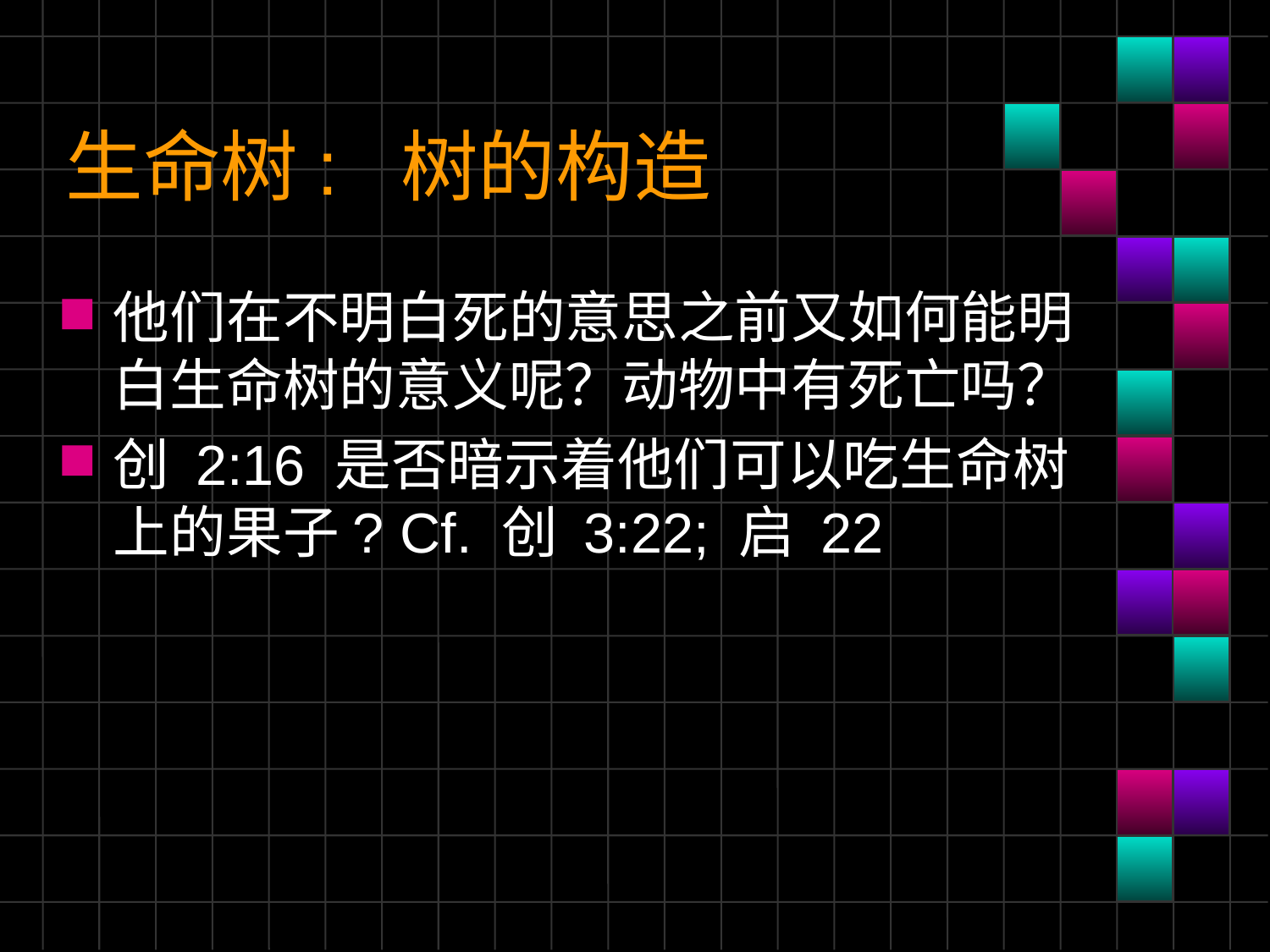

# 生命树:  树的构造
他们在不明白死的意思之前又如何能明白生命树的意义呢？动物中有死亡吗？
创 2:16 是否暗示着他们可以吃生命树上的果子? Cf. 创 3:22; 启 22